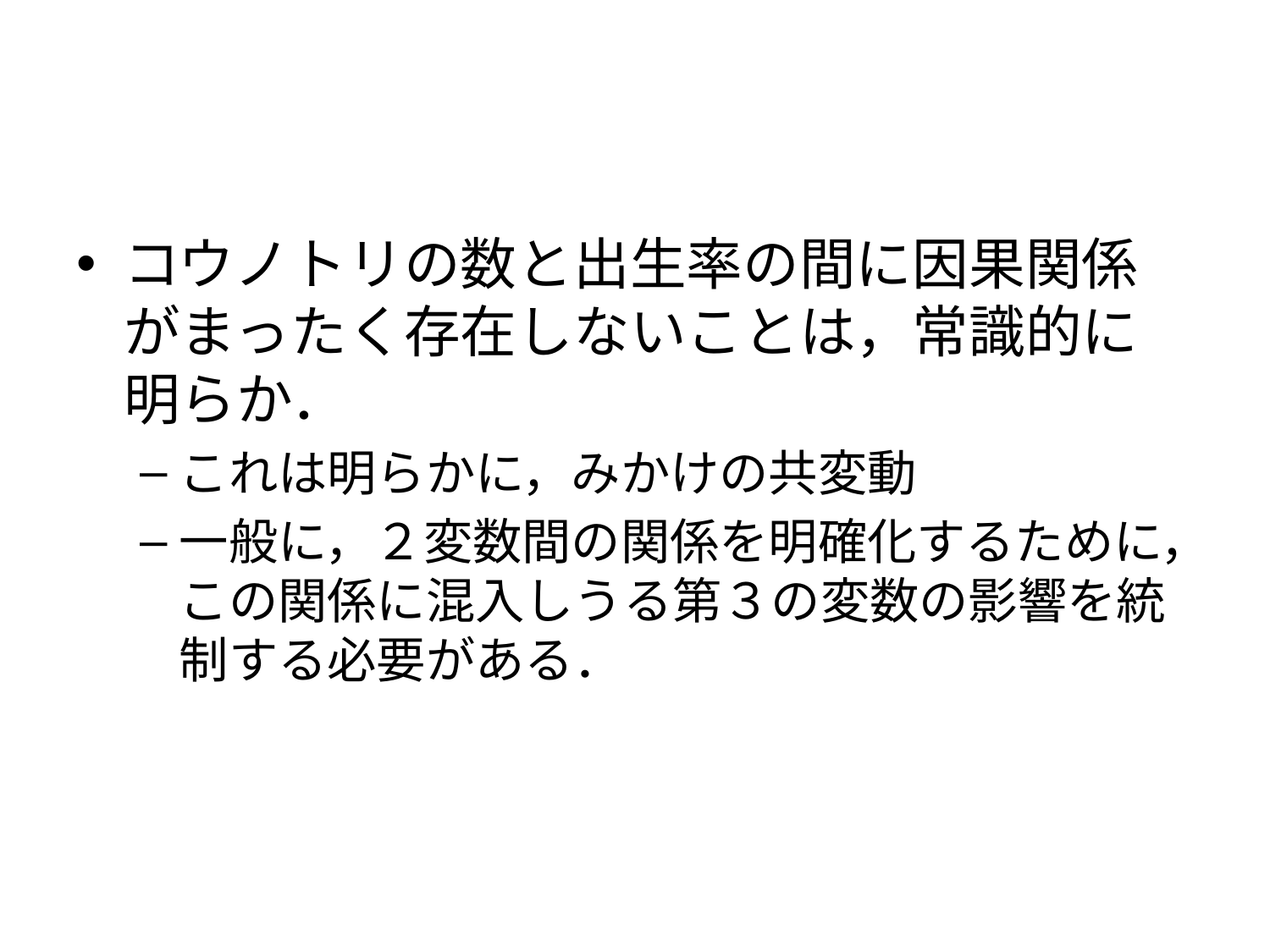

#
コウノトリの数と出生率の間に因果関係がまったく存在しないことは，常識的に明らか．
これは明らかに，みかけの共変動
一般に，２変数間の関係を明確化するために，この関係に混入しうる第３の変数の影響を統制する必要がある．